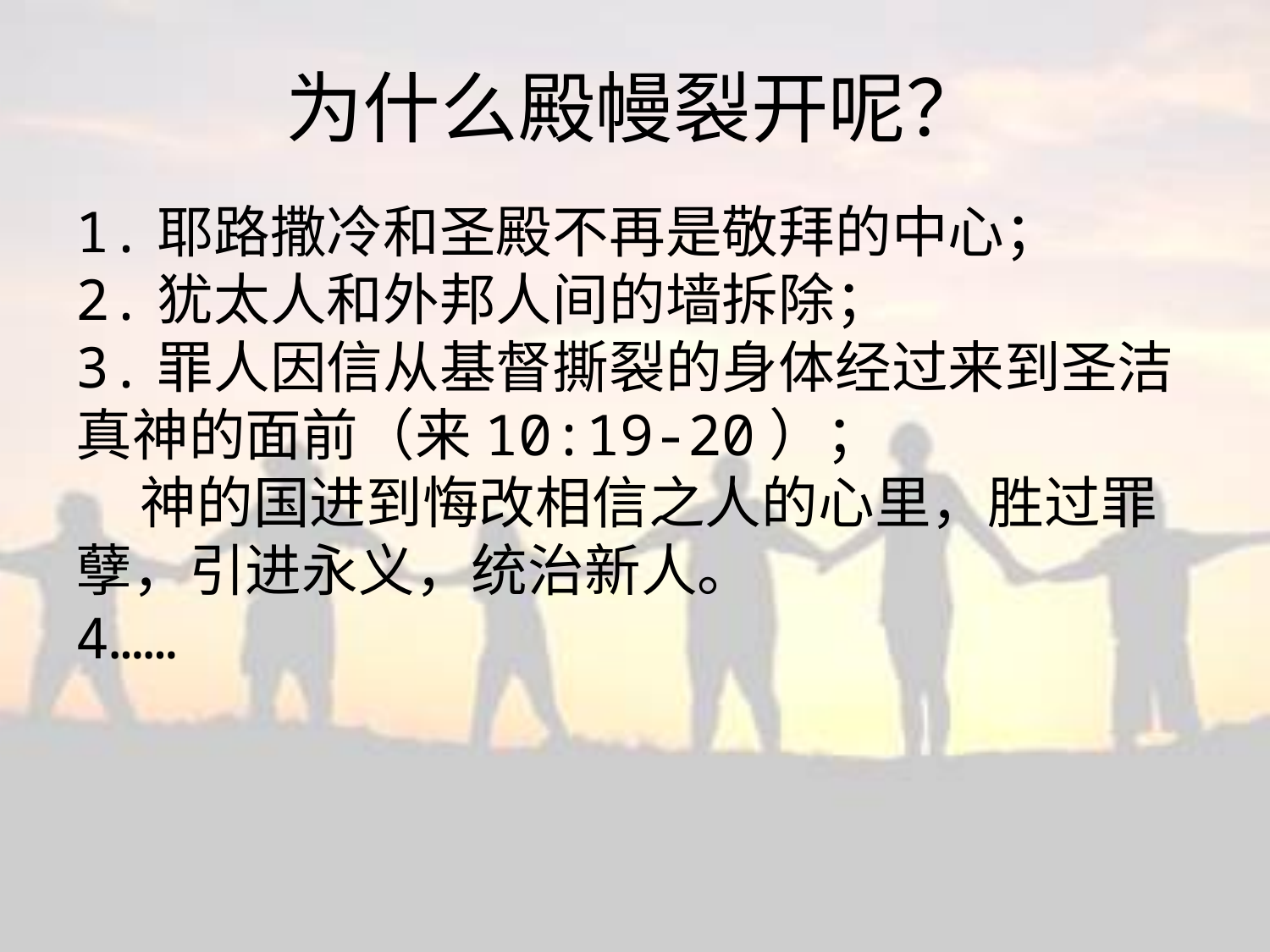

# 为什么殿幔裂开呢？
1.耶路撒冷和圣殿不再是敬拜的中心；
2.犹太人和外邦人间的墙拆除；
3.罪人因信从基督撕裂的身体经过来到圣洁真神的面前（来10:19-20）；
    神的国进到悔改相信之人的心里，胜过罪孽，引进永义，统治新人。
4……